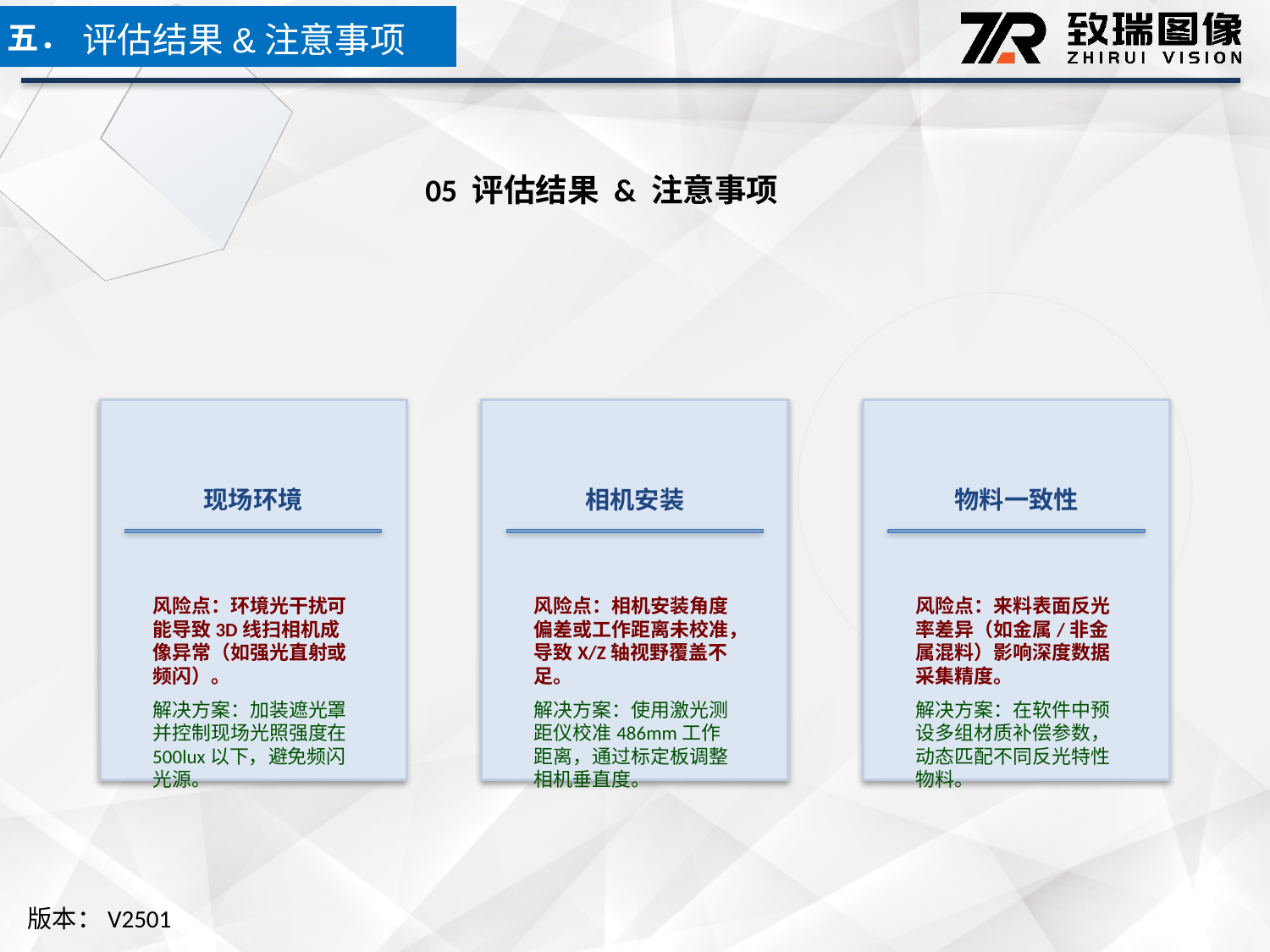

五．
评估结果&注意事项

05 评估结果 & 注意事项

现场环境

相机安装

物料一致性

风险点：环境光干扰可能导致3D线扫相机成像异常（如强光直射或频闪）。
解决方案：加装遮光罩并控制现场光照强度在500lux以下，避免频闪光源。

风险点：相机安装角度偏差或工作距离未校准，导致X/Z轴视野覆盖不足。
解决方案：使用激光测距仪校准486mm工作距离，通过标定板调整相机垂直度。

风险点：来料表面反光率差异（如金属/非金属混料）影响深度数据采集精度。
解决方案：在软件中预设多组材质补偿参数，动态匹配不同反光特性物料。